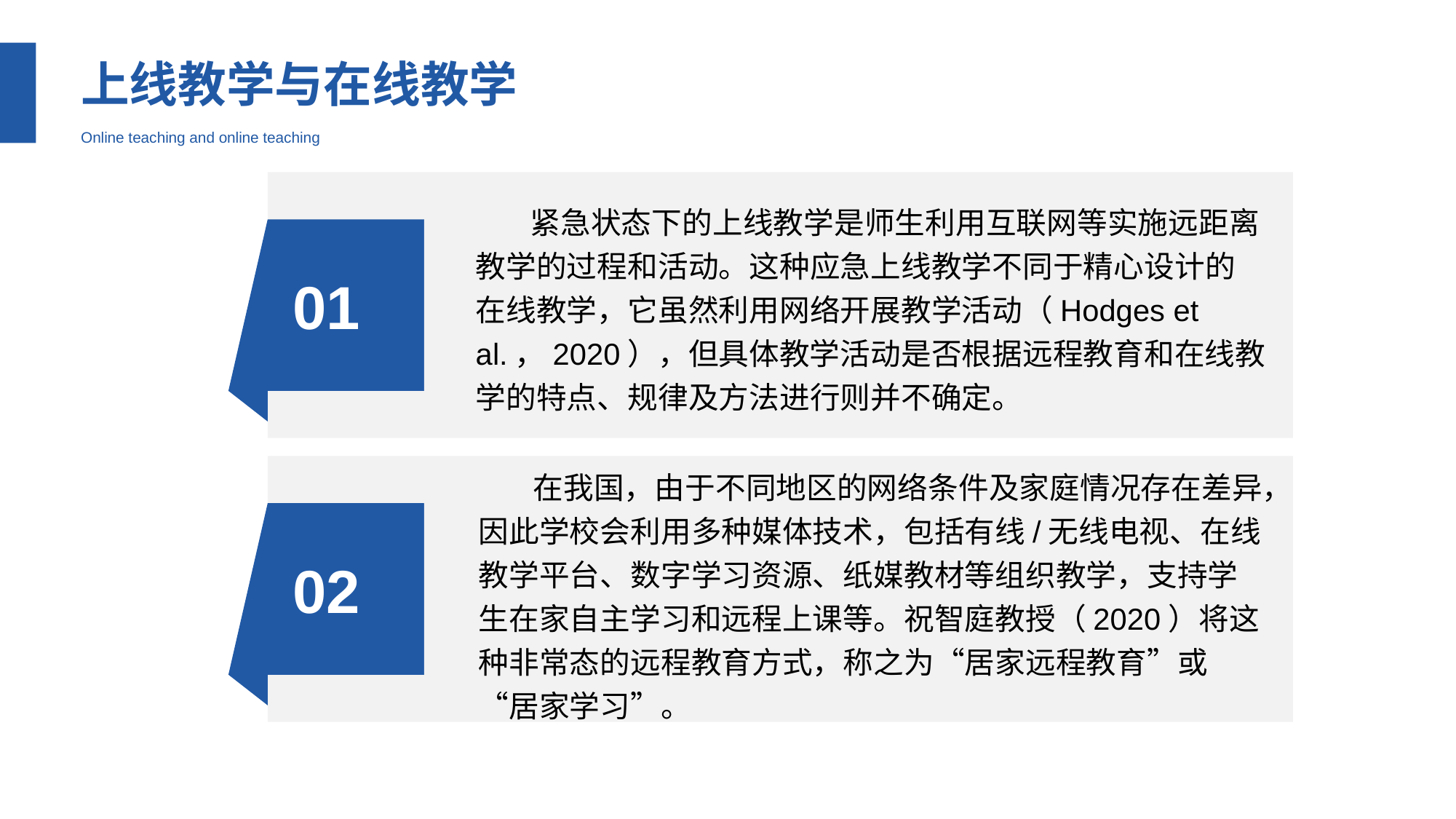

上线教学与在线教学
Online teaching and online teaching

01

紧急状态下的上线教学是师生利用互联网等实施远距离教学的过程和活动。这种应急上线教学不同于精心设计的在线教学，它虽然利用网络开展教学活动（Hodges et al.，2020），但具体教学活动是否根据远程教育和在线教学的特点、规律及方法进行则并不确定。

02

在我国，由于不同地区的网络条件及家庭情况存在差异，因此学校会利用多种媒体技术，包括有线/无线电视、在线教学平台、数字学习资源、纸媒教材等组织教学，支持学生在家自主学习和远程上课等。祝智庭教授（2020）将这种非常态的远程教育方式，称之为“居家远程教育”或“居家学习”。